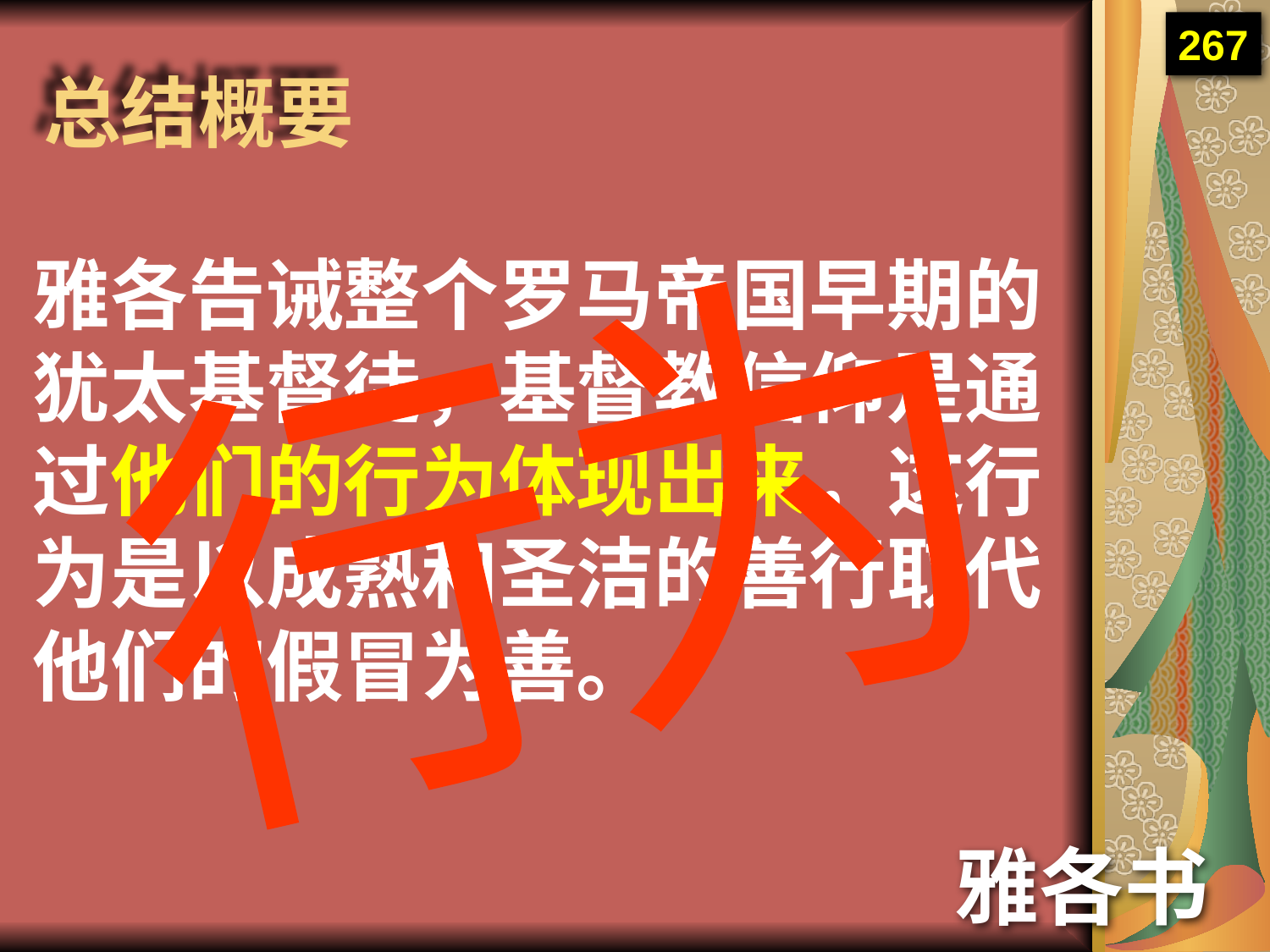

总结概要
267
雅各告诫整个罗马帝国早期的犹太基督徒，基督教信仰是通过他们的行为体现出来，这行为是以成熟和圣洁的善行取代他们的假冒为善。

行为
雅各书